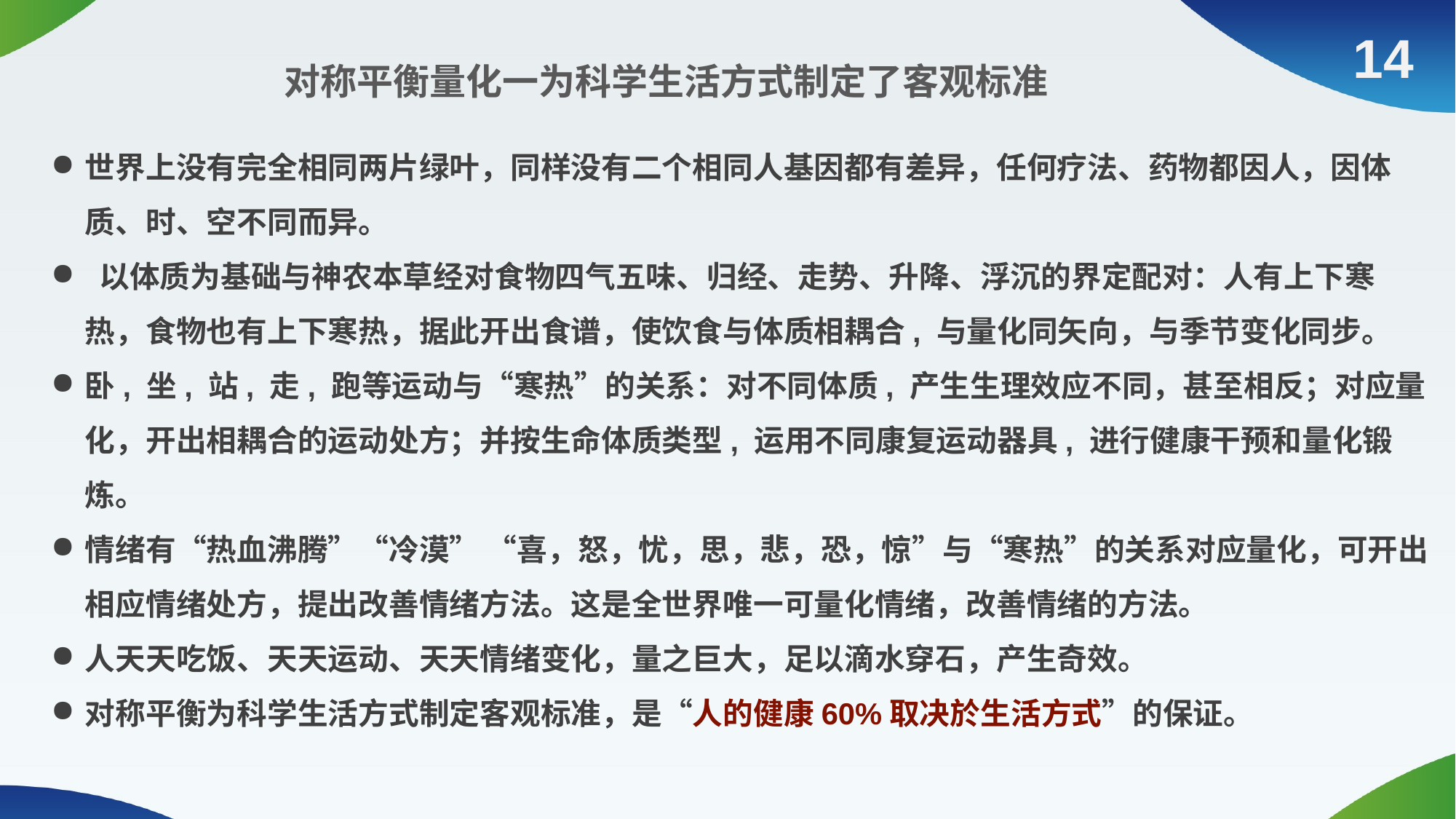

14
对称平衡量化一为科学生活方式制定了客观标准
世界上没有完全相同两片绿叶，同样没有二个相同人基因都有差异，任何疗法、药物都因人，因体质、时、空不同而异。
 以体质为基础与神农本草经对食物四气五味、归经、走势、升降、浮沉的界定配对：人有上下寒热，食物也有上下寒热，据此开出食谱，使饮食与体质相耦合, 与量化同矢向，与季节变化同步。
卧, 坐, 站, 走, 跑等运动与“寒热”的关系：对不同体质, 产生生理效应不同，甚至相反；对应量化，开出相耦合的运动处方；并按生命体质类型, 运用不同康复运动器具, 进行健康干预和量化锻炼。
情绪有“热血沸腾”“冷漠” “喜，怒，忧，思，悲，恐，惊”与“寒热”的关系对应量化，可开出相应情绪处方，提出改善情绪方法。这是全世界唯一可量化情绪，改善情绪的方法。
人天天吃饭、天天运动、天天情绪变化，量之巨大，足以滴水穿石，产生奇效。
对称平衡为科学生活方式制定客观标准，是“人的健康60%取决於生活方式”的保证。